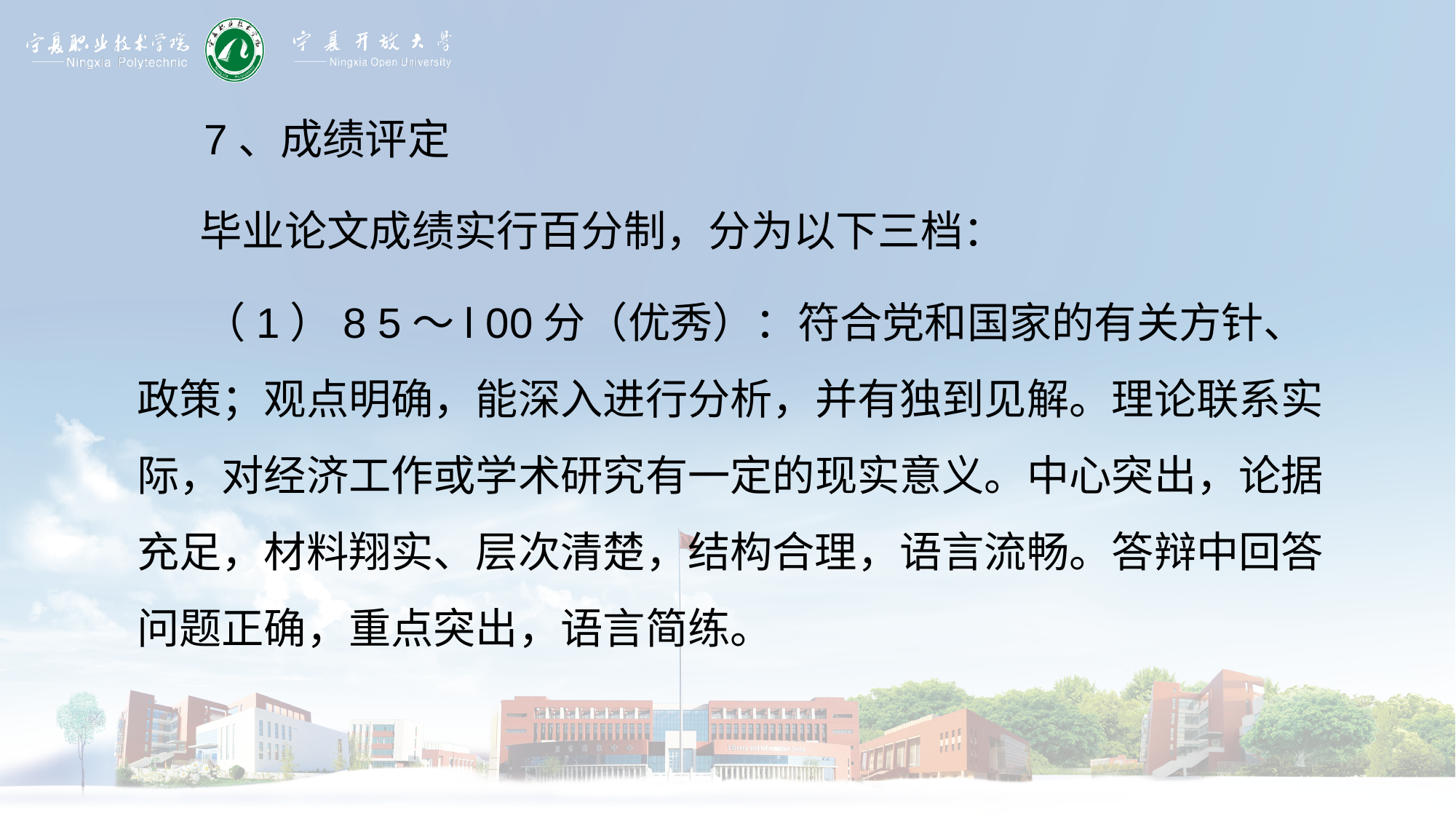

7、成绩评定
   　 毕业论文成绩实行百分制，分为以下三档：
　 　（1）8 5～l 00分（优秀）：符合党和国家的有关方针、政策；观点明确，能深入进行分析，并有独到见解。理论联系实际，对经济工作或学术研究有一定的现实意义。中心突出，论据充足，材料翔实、层次清楚，结构合理，语言流畅。答辩中回答问题正确，重点突出，语言简练。